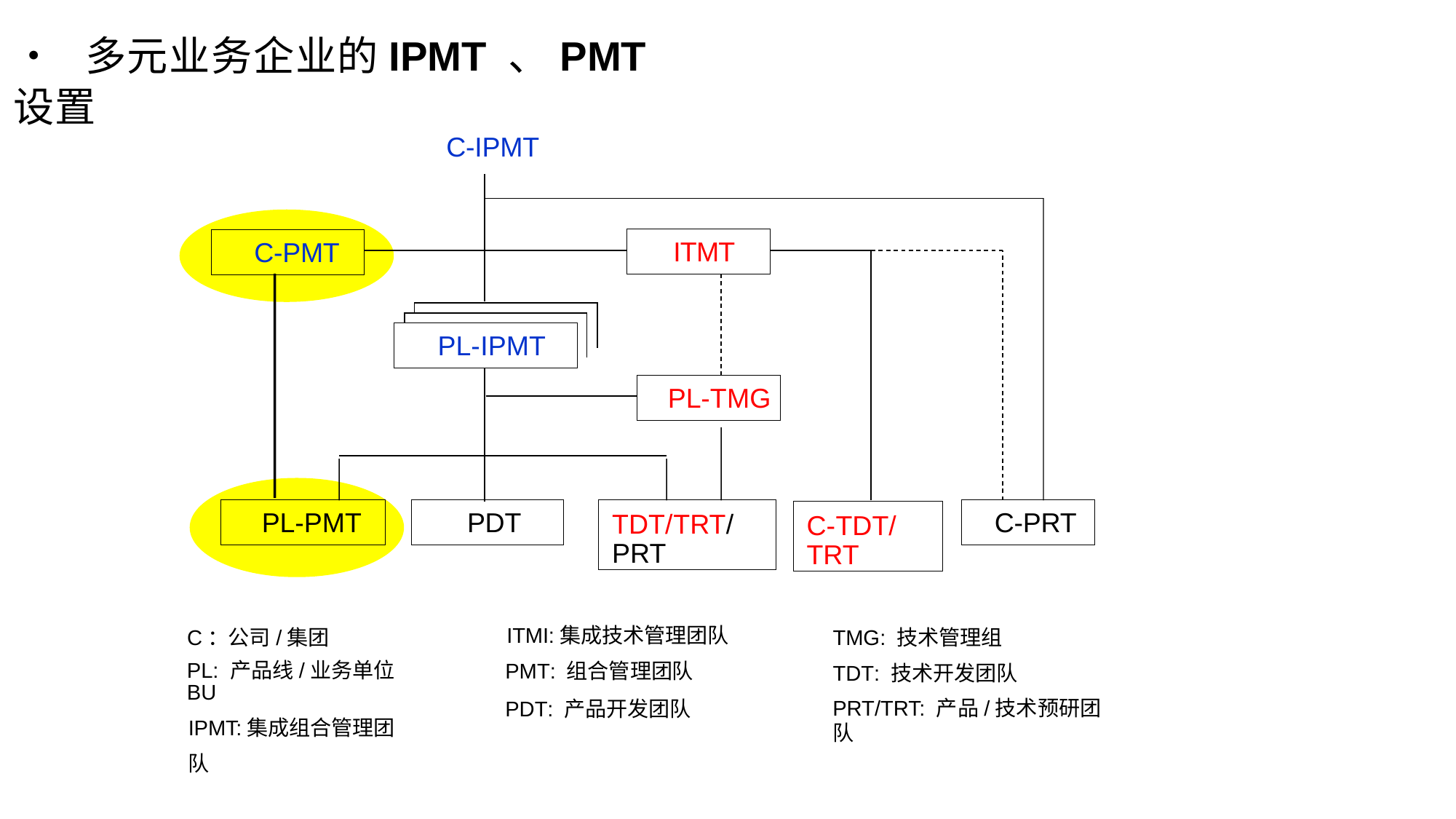

•  多元业务企业的IPMT 、PMT设置

	C-IPMT

| ITMT |
| --- |
| C-PMT |
| --- |

| PL-IPMT |
| --- |

| PL-TMG |
| --- |

| PL-PMT |
| --- |
| PDT |
| --- |
| TDT/TRT/PRT |
| --- |
| C-PRT |
| --- |
| C-TDT/TRT |
| --- |

C：公司/集团
PL: 产品线/业务单位BU
IPMT:集成组合管理团队

ITMI:集成技术管理团队
PMT: 组合管理团队

PDT: 产品开发团队

TMG: 技术管理组
TDT: 技术开发团队

PRT/TRT: 产品/技术预研团队